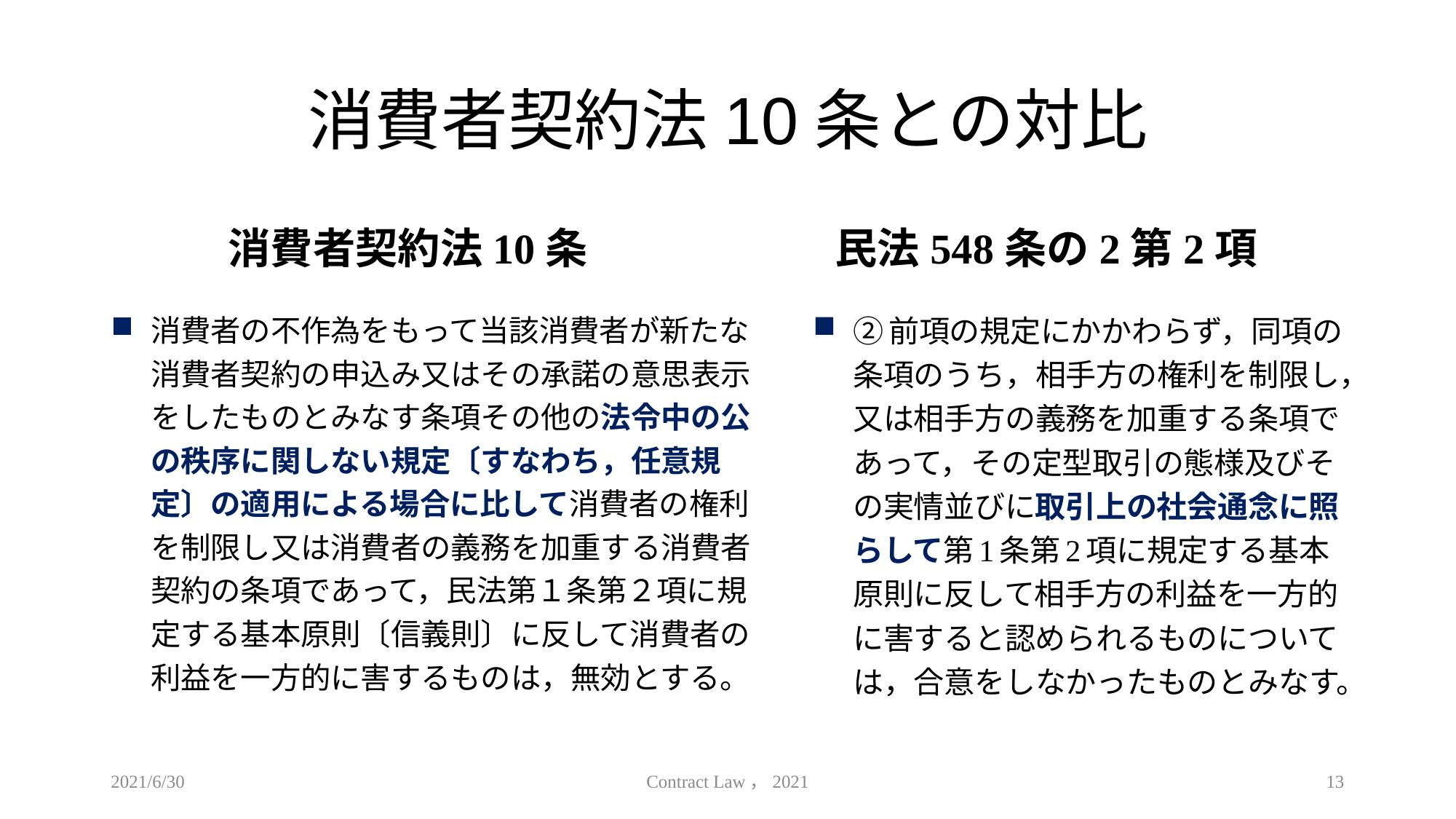

# 消費者契約法10条との対比
消費者契約法10条
民法548条の2第2項
消費者の不作為をもって当該消費者が新たな消費者契約の申込み又はその承諾の意思表示をしたものとみなす条項その他の法令中の公の秩序に関しない規定〔すなわち，任意規定〕の適用による場合に比して消費者の権利を制限し又は消費者の義務を加重する消費者契約の条項であって，民法第１条第２項に規定する基本原則〔信義則〕に反して消費者の利益を一方的に害するものは，無効とする。
②前項の規定にかかわらず，同項の条項のうち，相手方の権利を制限し，又は相手方の義務を加重する条項であって，その定型取引の態様及びその実情並びに取引上の社会通念に照らして第1条第2項に規定する基本原則に反して相手方の利益を一方的に害すると認められるものについては，合意をしなかったものとみなす。
2021/6/30
Contract Law，2021
13